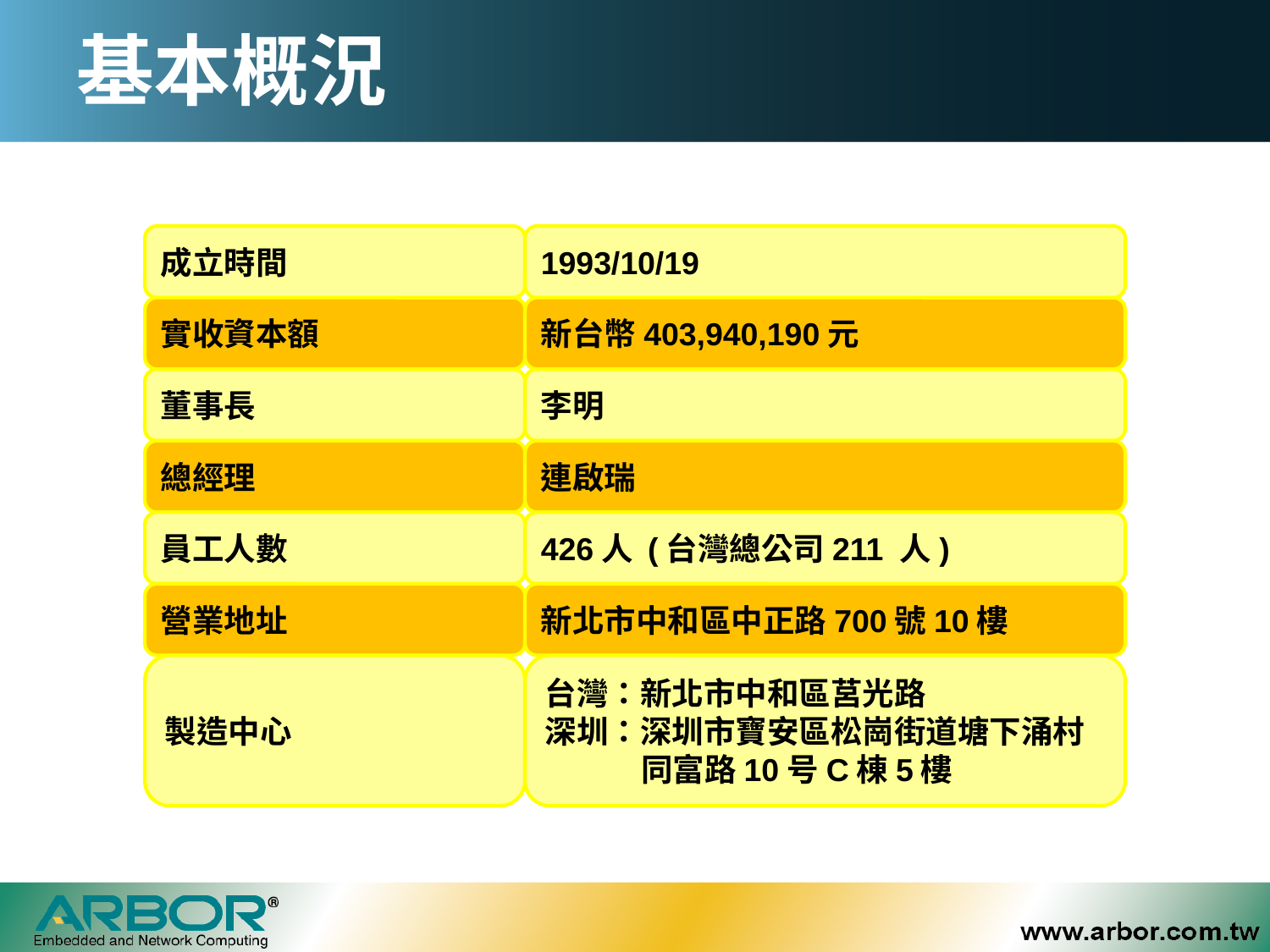

# 基本概況
成立時間
1993/10/19
實收資本額
新台幣403,940,190元
董事長
李明
總經理
連啟瑞
員工人數
426人 (台灣總公司211 人)
營業地址
新北市中和區中正路700號10樓
製造中心
台灣：新北市中和區莒光路
深圳：深圳市寶安區松崗街道塘下涌村同富路10号C棟5樓
4